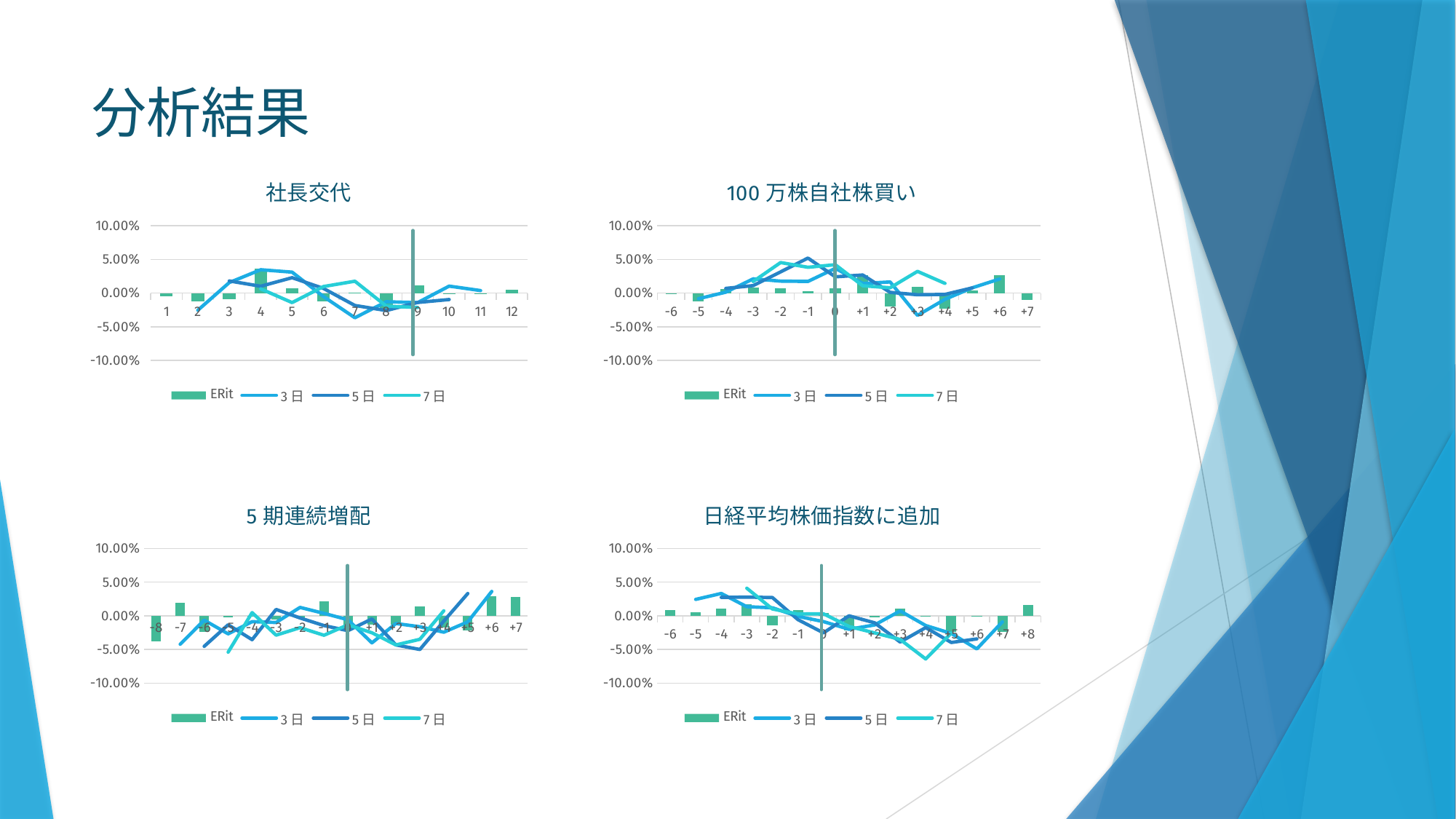

# 分析結果

### Chart: 社長交代

| Category |  |  |  |  |
|---|---|---|---|---|

### Chart: 100万株自社株買い

| Category |  |  |  |  |
|---|---|---|---|---|
| -6 | -0.0015418832576933501 | None | None | None |
| -5 | -0.012713271484321768 | -0.008203672025943614 | None | None |
| -4 | 0.0060514827160715046 | 0.0014619432573140991 | 0.007089231248391036 | None |
| -3 | 0.008123732025564363 | 0.021344385990406153 | 0.011257622757119966 | 0.01743910293820057 |
| -2 | 0.007169171248770287 | 0.01791941152537023 | 0.03169425768021569 | 0.04550218543854066 |
| -1 | 0.002626508251035581 | 0.017519042938579824 | 0.052163974206790927 | 0.03849006452784852 |
| 0 | 0.007723363438773955 | 0.03687107093245628 | 0.024314849786212653 | 0.042336901091530016 |
| +1 | 0.026521199242646742 | 0.014519170286406782 | 0.02704399781719536 | 0.011009626316118744 |
| +2 | -0.019725392395013915 | 0.016694126127385824 | 0.001213946816312872 | 0.007995329691842346 |
| +3 | 0.009898319279752998 | -0.033030615865107825 | -0.0023545419979671906 | 0.032401619328624204 |
| +4 | -0.023203542749846907 | -0.009150348845600016 | -0.0018429433527964896 | 0.014622567562267317 |
| +5 | 0.004154874624493893 | 0.007984129762464428 | 0.00782676071463449 | None |
| +6 | 0.027032797887817442 | 0.0211319841847284 | None | None |
| +7 | -0.010055688327582935 | None | None | None |

### Chart: 5期連続増配

| Category |  |  |  |  |
|---|---|---|---|---|
| -8 | -0.037592060245816294 | None | None | None |
| -7 | 0.019082357855114675 | -0.042208568115269844 | None | None |
| -6 | -0.023698865724568224 | -0.006453170542335229 | -0.04529789874234681 | None |
| -5 | -0.0018366626728816794 | -0.0267881963516452 | -0.013274938111609407 | -0.05396911401249009 |
| -4 | -0.0012526679541952938 | -0.008658430242155858 | -0.03545941162178848 | 0.004811363226646499 |
| -3 | -0.005569099615078885 | -0.009923883224338577 | 0.009427871096100047 | -0.028725918571091663 |
| -2 | -0.0031021156550643976 | 0.01251720172317702 | -0.003190390173641762 | -0.017591279627093726 |
| -1 | 0.021188416993320303 | 0.0036313773956324173 | -0.01450194900001675 | -0.0288630047756747 |
| 0 | -0.014454923942623488 | -0.005830733729873468 | -0.02204123720640052 | -0.013341662176685962 |
| +1 | -0.012564226780570283 | -0.04012753854465642 | -0.0046704469065426794 | -0.025133666552146588 |
| +2 | -0.013108387821462654 | -0.011403939957239494 | -0.043219967890402486 | -0.0432395882019343 |
| +3 | 0.014268674644793443 | -0.016200817167208722 | -0.04997308125263111 | -0.03485179936978858 |
| +4 | -0.01736110399053951 | -0.02430046665059818 | -0.00783264864659481 | 0.007494612986272294 |
| +5 | -0.02120803730485211 | -0.008992935469925599 | 0.03316722758830523 | None |
| +6 | 0.029576205825466023 | 0.036259656934051296 | None | None |
| +7 | 0.027891488413437384 | None | None | None |

### Chart: 日経平均株価指数に追加

| Category |  |  |  |  |
|---|---|---|---|---|
| -6 | 0.00862091963274575 | None | None | None |
| -5 | 0.0052385961088166 | 0.024472988590623777 | None | None |
| -4 | 0.010613472849061428 | 0.033258458744403765 | 0.02743497885776814 | None |
| -3 | 0.017406389786525735 | 0.013575463116205787 | 0.027805267597856106 | 0.041039714188044626 |
| -2 | -0.014444399519381375 | 0.011953198639978076 | 0.027180198446482277 | 0.01017348437725192 |
| -1 | 0.008991208372833716 | -0.0008396641891048849 | -0.005678584580626107 | 0.0026672389744941748 |
| 0 | 0.004613526957442774 | -0.008640574847770466 | -0.025352623661092987 | 0.0029900706575693454 |
| +1 | -0.022245310178046956 | -0.019899432514545328 | 2.8080390424985516e-05 | -0.015782287683585115 |
| +2 | -0.002267649293941146 | -0.013576654939851504 | -0.010329096537037456 | -0.025327677644036917 |
| +3 | 0.010936304532136598 | 0.007302686683566727 | -0.03893241297431341 | -0.03511577716107466 |
| +4 | -0.001365968554628725 | -0.014419453502325305 | -0.017483993940470476 | -0.06407627604615065 |
| +5 | -0.023989789479833178 | -0.026152649178665926 | -0.03956331657416255 | -0.025627281005058344 |
| +6 | -0.0007968911442040247 | -0.04913365255167042 | -0.03429593624325379 | None |
| +7 | -0.02434697192763322 | -0.00894017820879189 | None | None |
| +8 | 0.016203684863045353 | None | None | None |